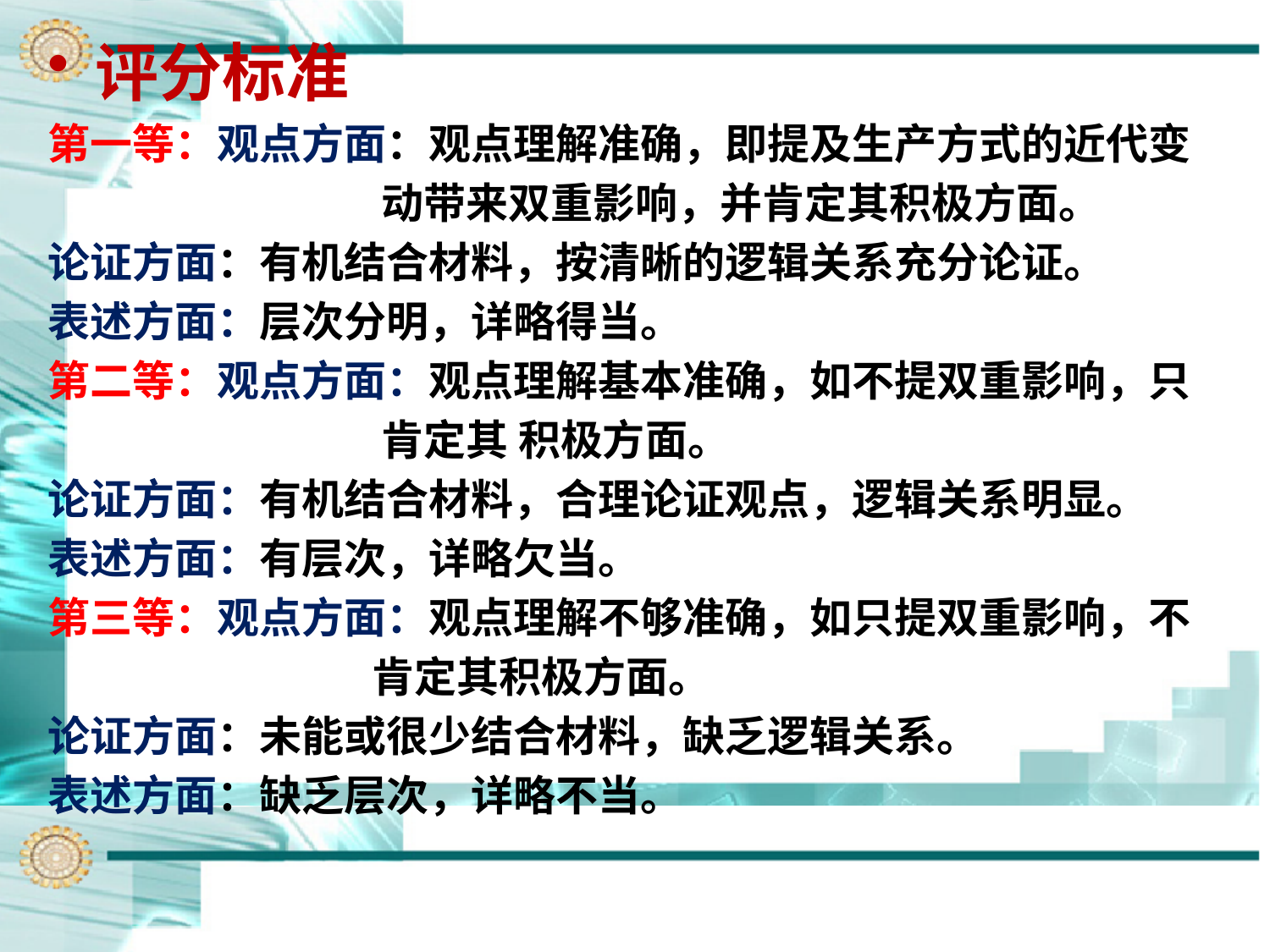

评分标准
第一等：观点方面：观点理解准确，即提及生产方式的近代变
                                  动带来双重影响，并肯定其积极方面。
论证方面：有机结合材料，按清晰的逻辑关系充分论证。
表述方面：层次分明，详略得当。
第二等：观点方面：观点理解基本准确，如不提双重影响，只
                                  肯定其 积极方面。
论证方面：有机结合材料，合理论证观点，逻辑关系明显。
表述方面：有层次，详略欠当。
第三等：观点方面：观点理解不够准确，如只提双重影响，不
                                 肯定其积极方面。
论证方面：未能或很少结合材料，缺乏逻辑关系。
表述方面：缺乏层次，详略不当。